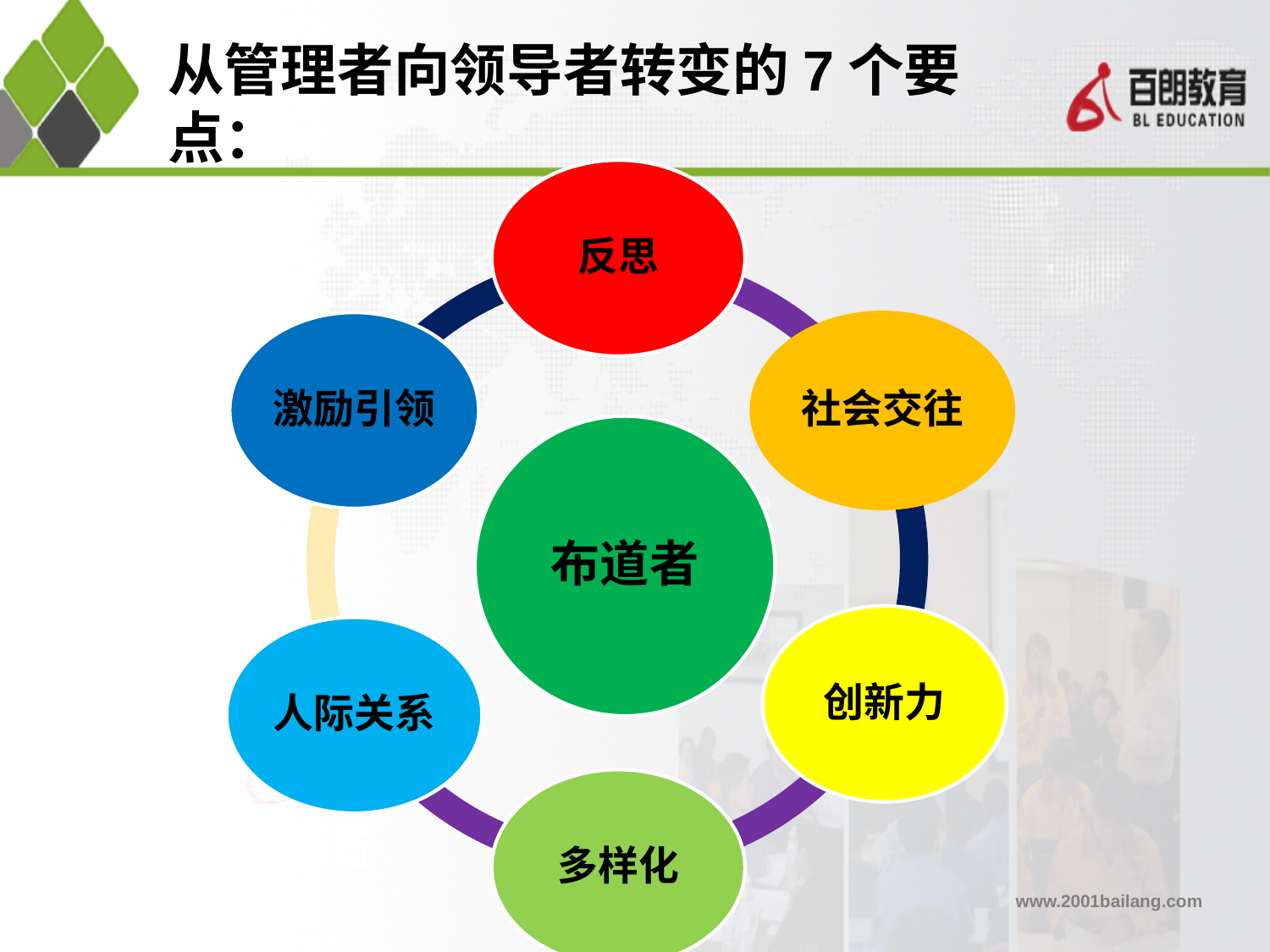

# 从管理者向领导者转变的7个要点：
布道者
反思
社会交往
创新力
多样化
人际关系
激励引领